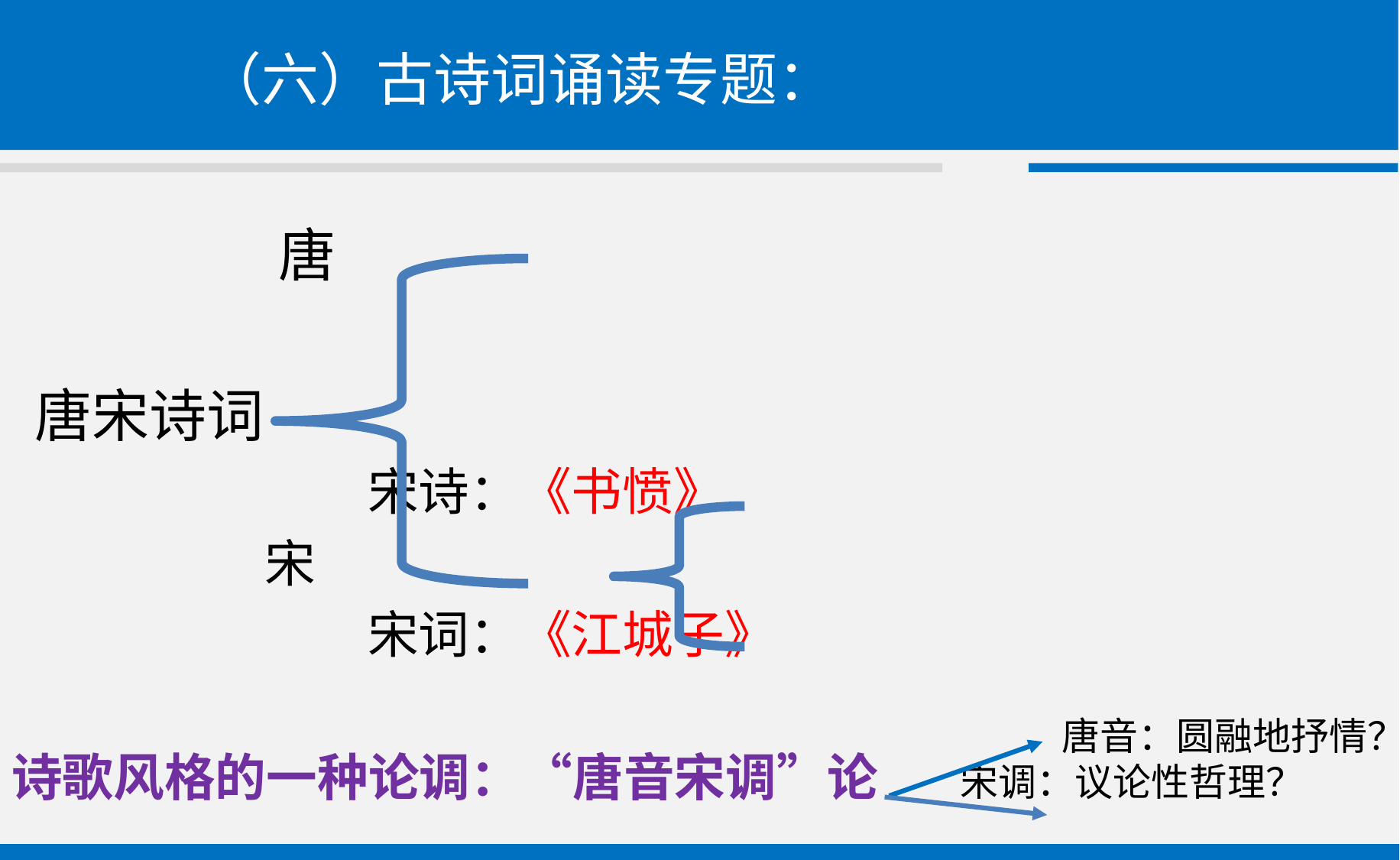

# （六）古诗词诵读专题：

                              宋诗：《书愤》
                     宋
                              宋词：《江城子》

诗歌风格的一种论调：“唐音宋调”论       宋调：议论性哲理？

                  唐

唐宋诗词

唐音：圆融地抒情？